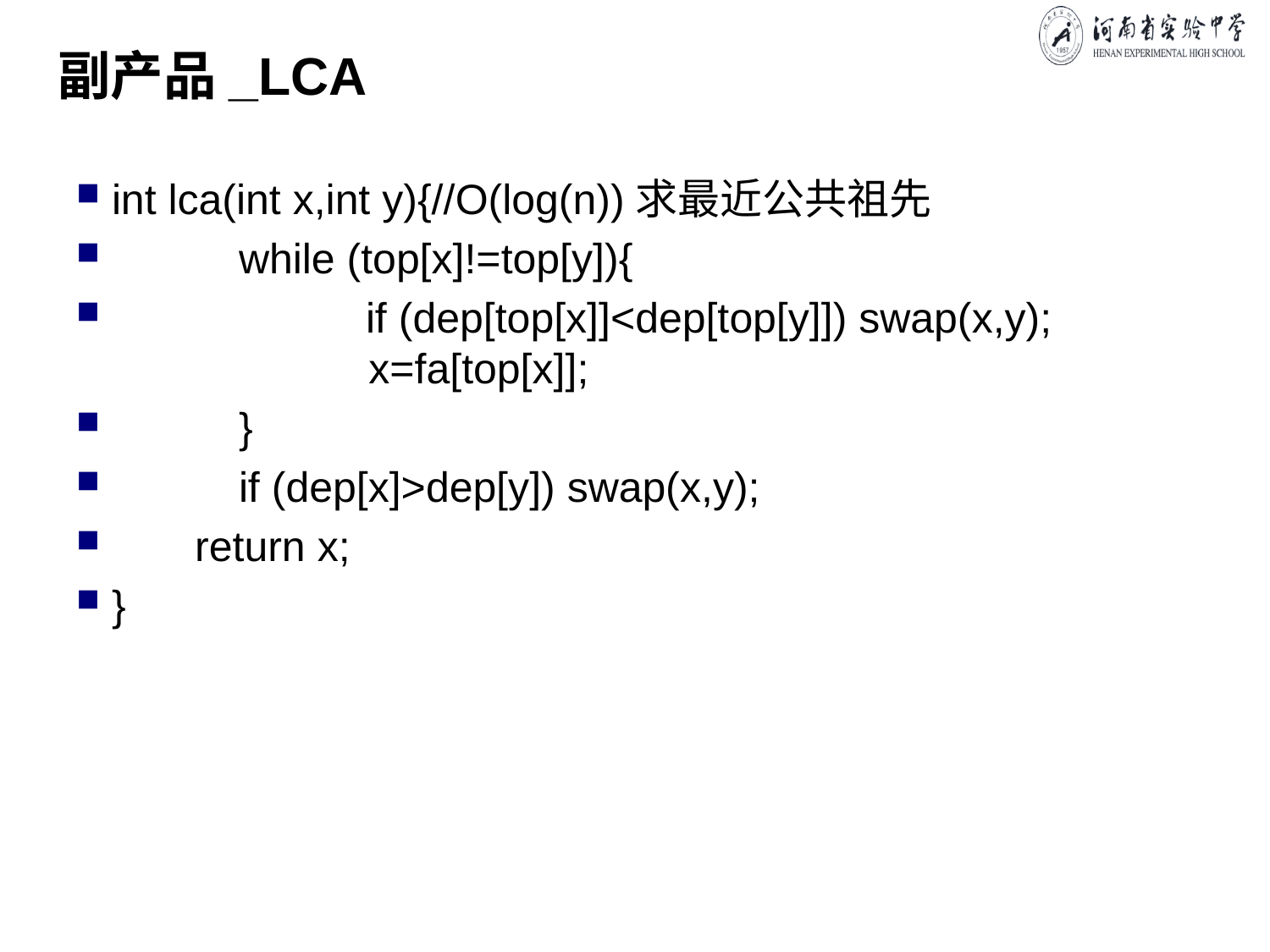

# 副产品_LCA
int lca(int x,int y){//O(log(n))求最近公共祖先
	while (top[x]!=top[y]){
		if (dep[top[x]]<dep[top[y]]) swap(x,y);		           x=fa[top[x]];
	}
	if (dep[x]>dep[y]) swap(x,y);
       return x;
}